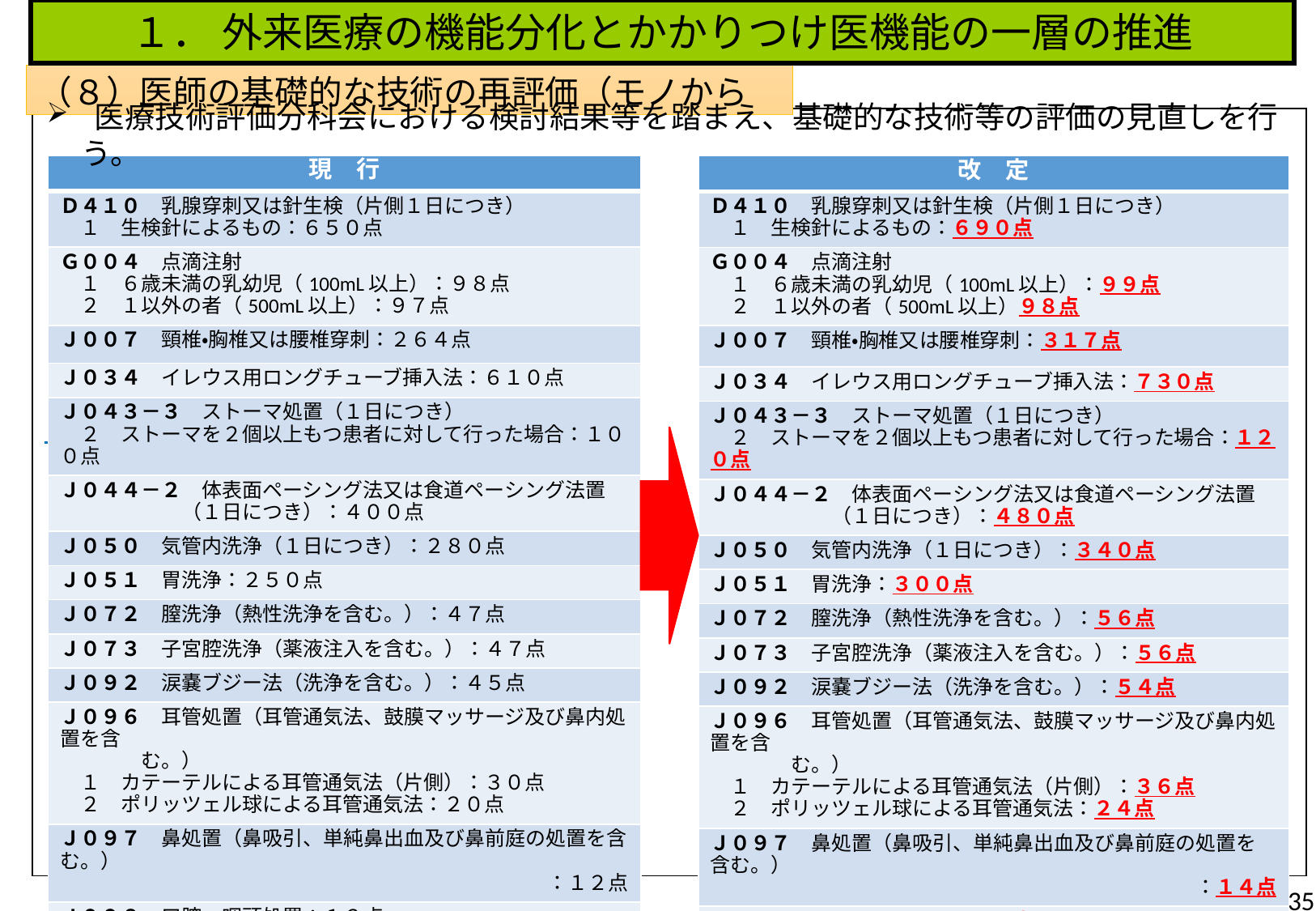

１． 外来医療の機能分化とかかりつけ医機能の一層の推進
（８）医師の基礎的な技術の再評価（モノから人へ）②

 医療技術評価分科会における検討結果等を踏まえ、基礎的な技術等の評価の見直しを行う。
| 現　行 |
| --- |
| Ｄ４１０　乳腺穿刺又は針生検（片側１日につき）　　 　１　生検針によるもの：６５０点 |
| Ｇ００４　点滴注射 　１　６歳未満の乳幼児（100mL以上）：９８点 　２　１以外の者（500mL以上）：９７点 |
| Ｊ００７　頸椎・胸椎又は腰椎穿刺：２６４点 |
| Ｊ０３４　イレウス用ロングチューブ挿入法：６１０点 |
| Ｊ０４３－３　ストーマ処置（１日につき） 　２　ストーマを２個以上もつ患者に対して行った場合：１００点 |
| Ｊ０４４－２　体表面ペーシング法又は食道ペーシング法置 　　　　　　（１日につき）：４００点 |
| Ｊ０５０　気管内洗浄（１日につき）：２８０点 |
| Ｊ０５１　胃洗浄：２５０点 |
| Ｊ０７２　膣洗浄（熱性洗浄を含む。）：４７点 |
| Ｊ０７３　子宮腔洗浄（薬液注入を含む。）：４７点 |
| Ｊ０９２　涙嚢ブジー法（洗浄を含む。）：４５点 |
| Ｊ０９６　耳管処置（耳管通気法、鼓膜マッサージ及び鼻内処置を含 　　　　む。） 　１　カテーテルによる耳管通気法（片側）：３０点 　２　ポリッツェル球による耳管通気法：２０点 |
| Ｊ０９７　鼻処置（鼻吸引、単純鼻出血及び鼻前庭の処置を含む。） 　　　：１２点 |
| Ｊ０９８　口腔、咽頭処置：１２点 |
| 改　定 |
| --- |
| Ｄ４１０　乳腺穿刺又は針生検（片側１日につき）　　 　１　生検針によるもの：６９０点 |
| Ｇ００４　点滴注射 　１　６歳未満の乳幼児（100mL以上）：９９点 　２　１以外の者（500mL以上）９８点 |
| Ｊ００７　頸椎・胸椎又は腰椎穿刺：３１７点 |
| Ｊ０３４　イレウス用ロングチューブ挿入法：７３０点 |
| Ｊ０４３－３　ストーマ処置（１日につき） 　２　ストーマを２個以上もつ患者に対して行った場合：１２０点 |
| Ｊ０４４－２　体表面ペーシング法又は食道ペーシング法置 　　　　　　（１日につき）：４８０点 |
| Ｊ０５０　気管内洗浄（１日につき）：３４０点 |
| Ｊ０５１　胃洗浄：３００点 |
| Ｊ０７２　膣洗浄（熱性洗浄を含む。）：５６点 |
| Ｊ０７３　子宮腔洗浄（薬液注入を含む。）：５６点 |
| Ｊ０９２　涙嚢ブジー法（洗浄を含む。）：５４点 |
| Ｊ０９６　耳管処置（耳管通気法、鼓膜マッサージ及び鼻内処置を含 　　　　む。） 　１　カテーテルによる耳管通気法（片側）：３６点 　２　ポリッツェル球による耳管通気法：２４点 |
| Ｊ０９７　鼻処置（鼻吸引、単純鼻出血及び鼻前庭の処置を含む。） 　　　：１４点 |
| Ｊ０９８　口腔、咽頭処置：１４点 |

135